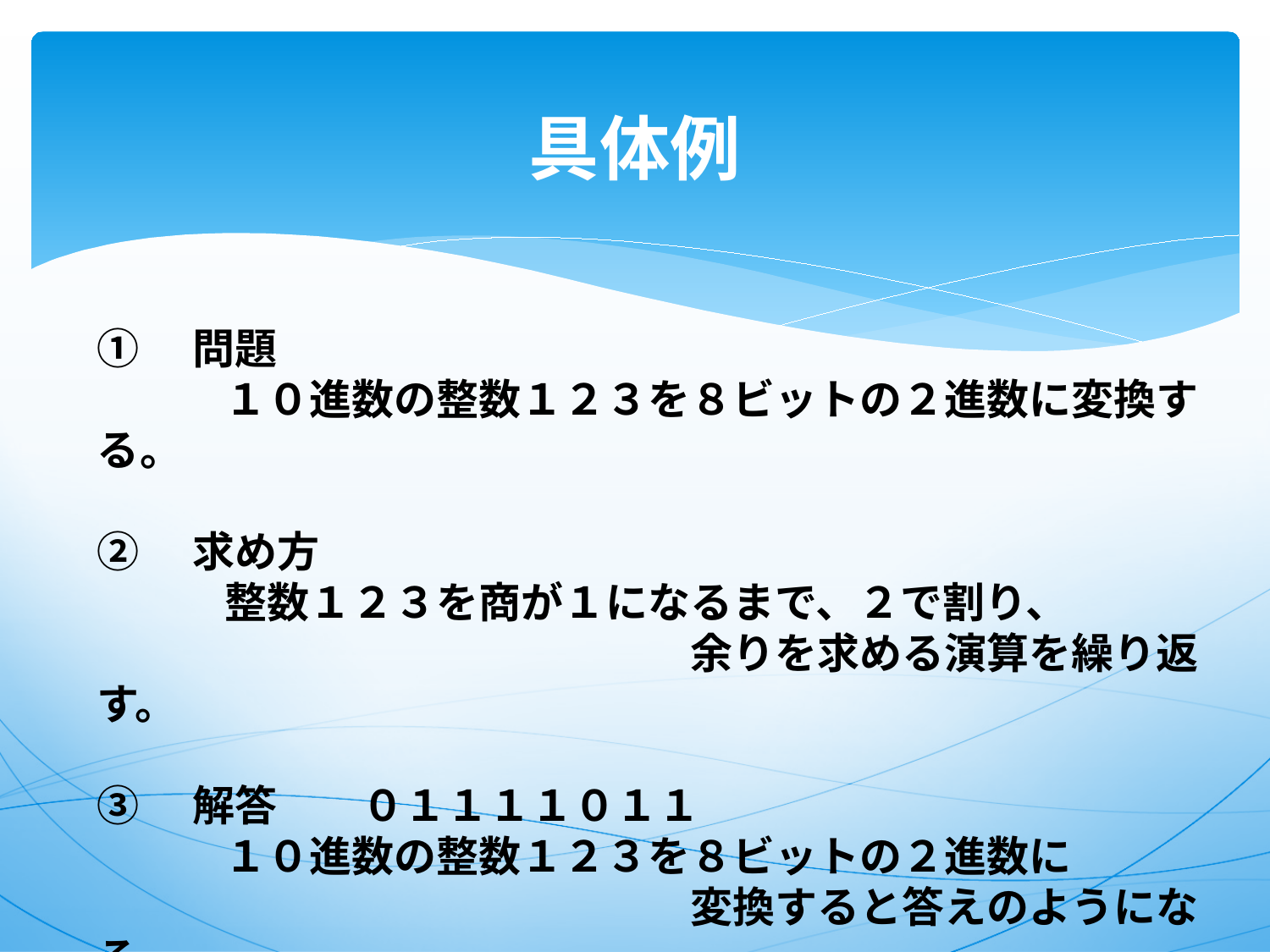

# 具体例
①　問題
　　　１０進数の整数１２３を８ビットの２進数に変換する。

②　求め方
　　　整数１２３を商が１になるまで、２で割り、
　　　　　　　　　　　　　　余りを求める演算を繰り返す。

③　解答　　０１１１１０１１
　　　１０進数の整数１２３を８ビットの２進数に
　　　　　　　　　　　　　　変換すると答えのようになる。